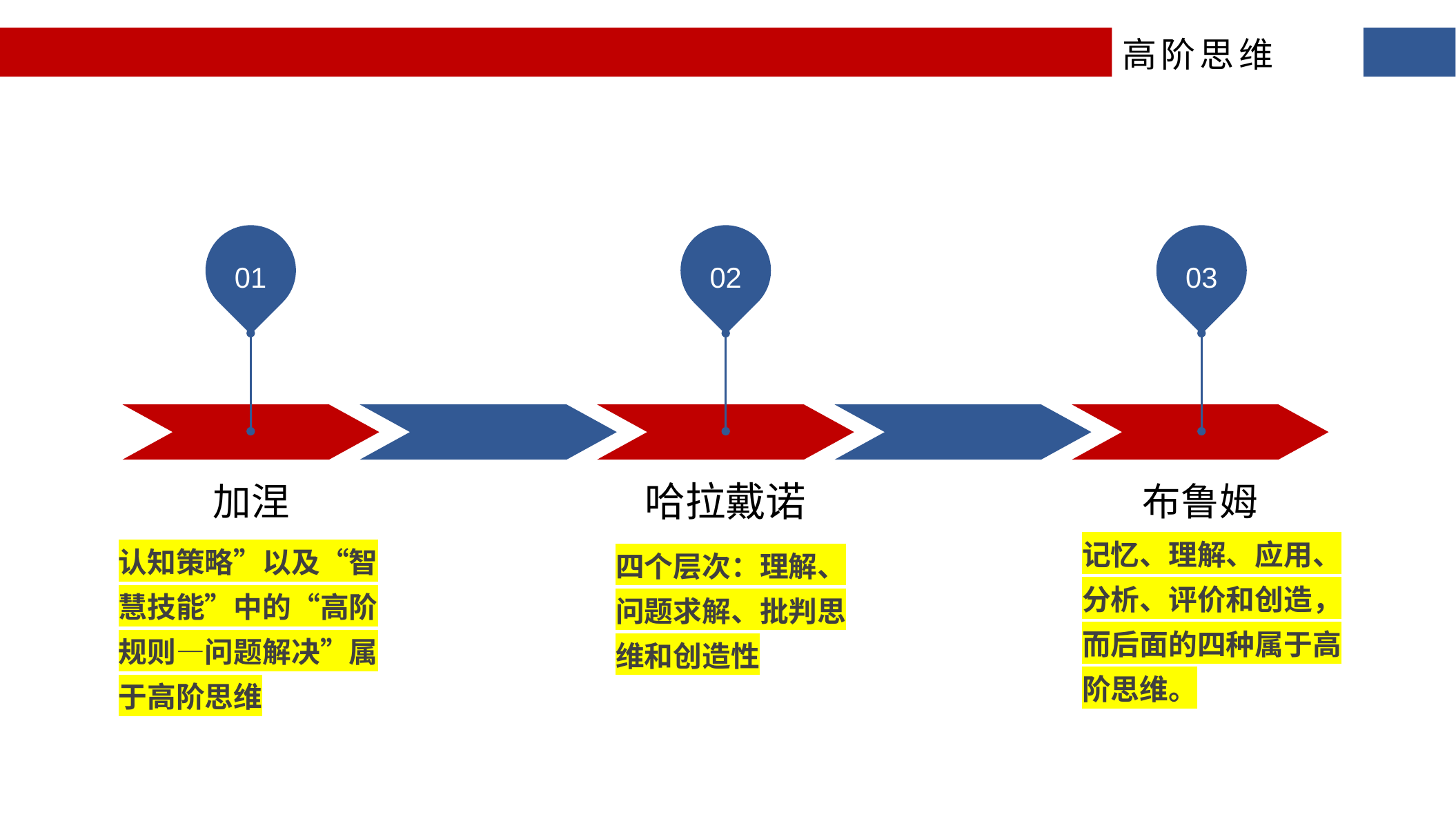

高阶思维

01

02

03

哈拉戴诺
加涅
布鲁姆

记忆、理解、应用、分析、评价和创造，而后面的四种属于高阶思维。

认知策略”以及“智慧技能”中的“高阶规则—问题解决”属于高阶思维

四个层次：理解、问题求解、批判思维和创造性